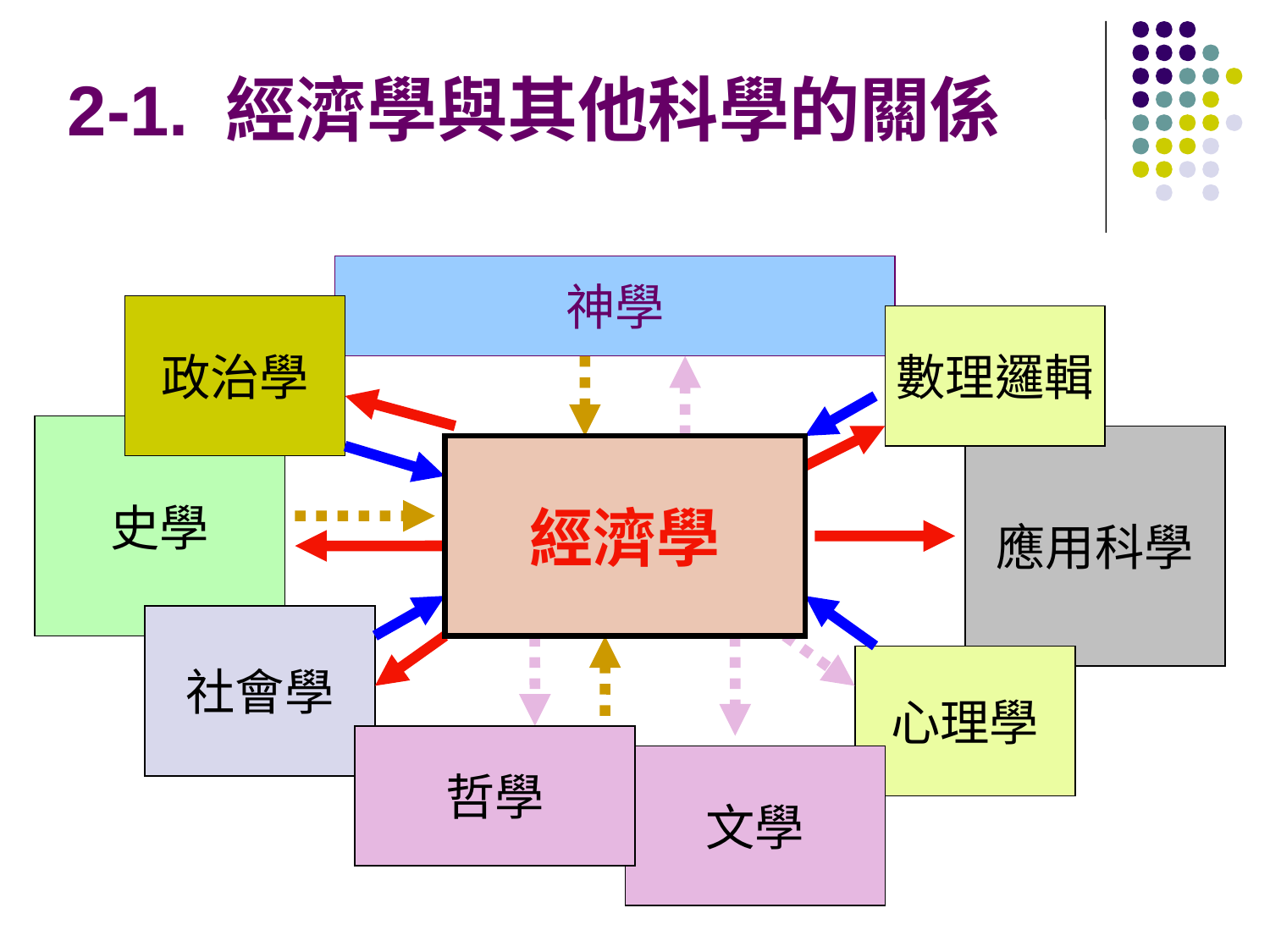

# 2-1. 經濟學與其他科學的關係
神學
政治學
數理邏輯

史學

應用科學
經濟學

社會學

心理學
哲學
文學